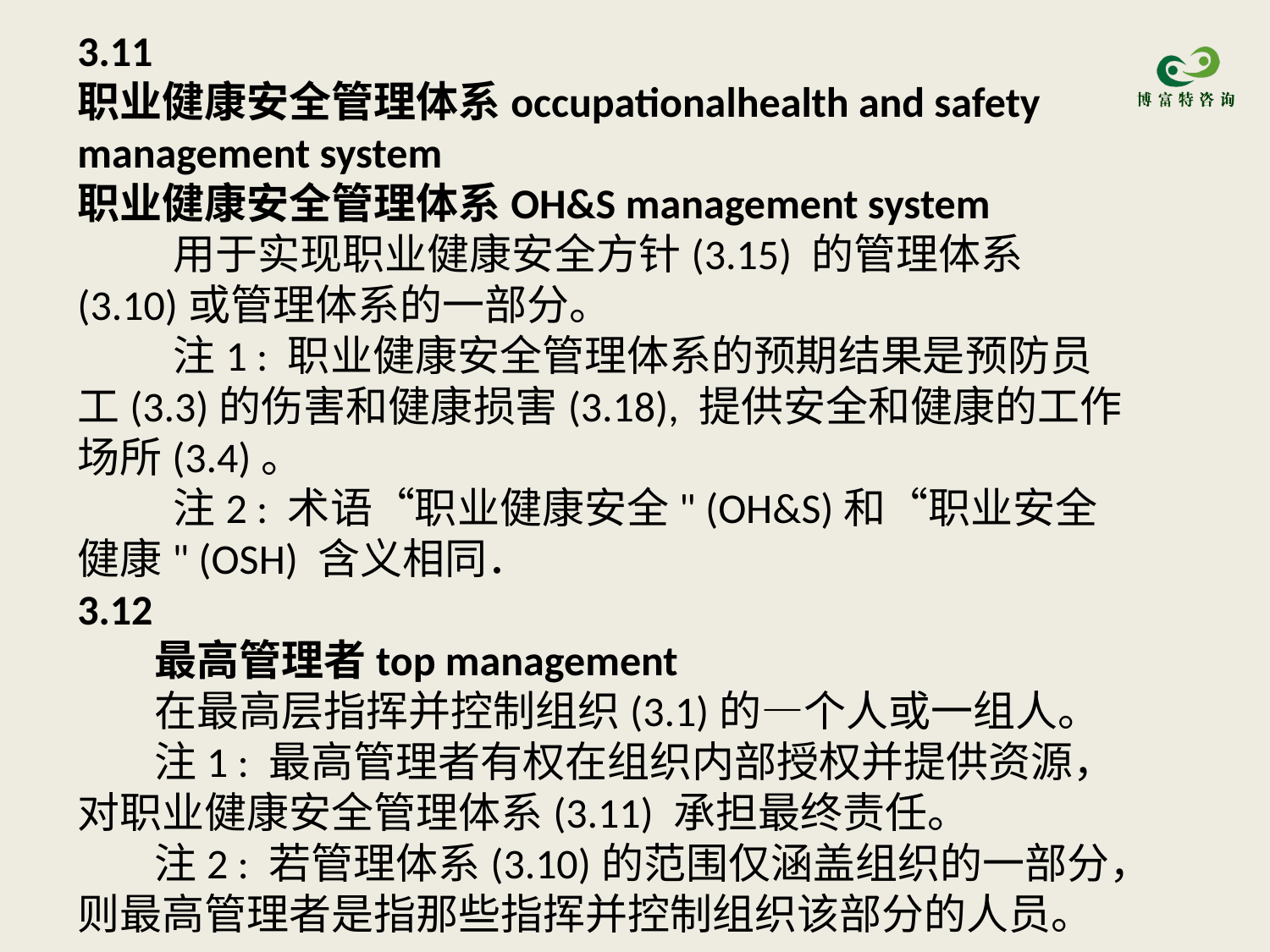

3.11
职业健康安全管理体系occupationalhealth and safety management system
职业健康安全管理体系OH&S management system
         用于实现职业健康安全方针(3.15) 的管理体系(3.10)或管理体系的一部分。
         注1 : 职业健康安全管理体系的预期结果是预防员工(3.3)的伤害和健康损害(3.18), 提供安全和健康的工作场所(3.4)。
         注2 : 术语“职业健康安全" (OH&S)和“职业安全健康" (OSH) 含义相同．
3.12
       最高管理者top management
       在最高层指挥并控制组织(3.1)的—个人或一组人。
       注1 : 最高管理者有权在组织内部授权并提供资源，对职业健康安全管理体系(3.11) 承担最终责任。
       注2 : 若管理体系(3.10)的范围仅涵盖组织的一部分，则最高管理者是指那些指挥并控制组织该部分的人员。